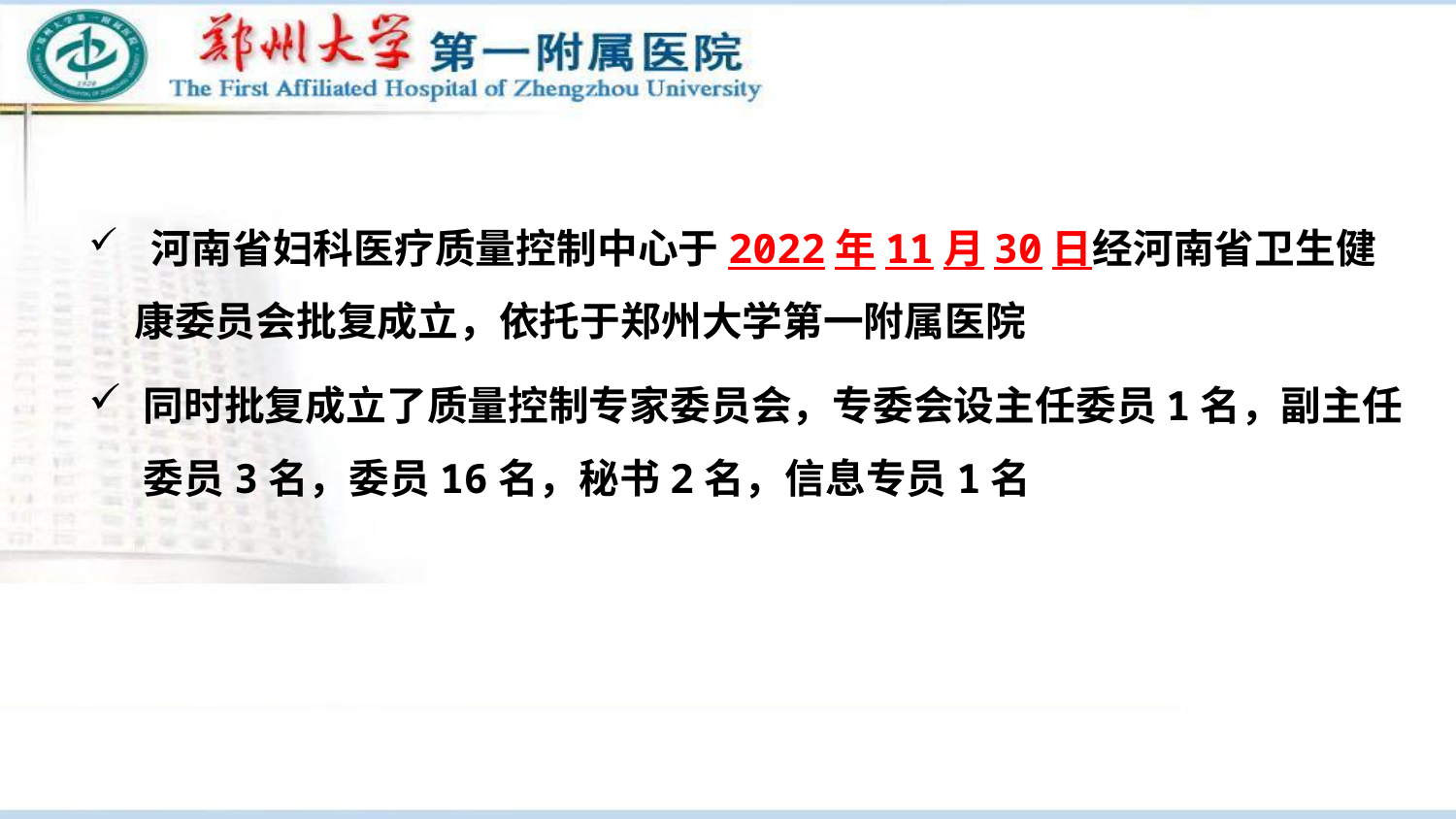

河南省妇科医疗质量控制中心于2022年11月30日经河南省卫生健康委员会批复成立，依托于郑州大学第一附属医院
同时批复成立了质量控制专家委员会，专委会设主任委员1名，副主任委员3名，委员16名，秘书2名，信息专员1名